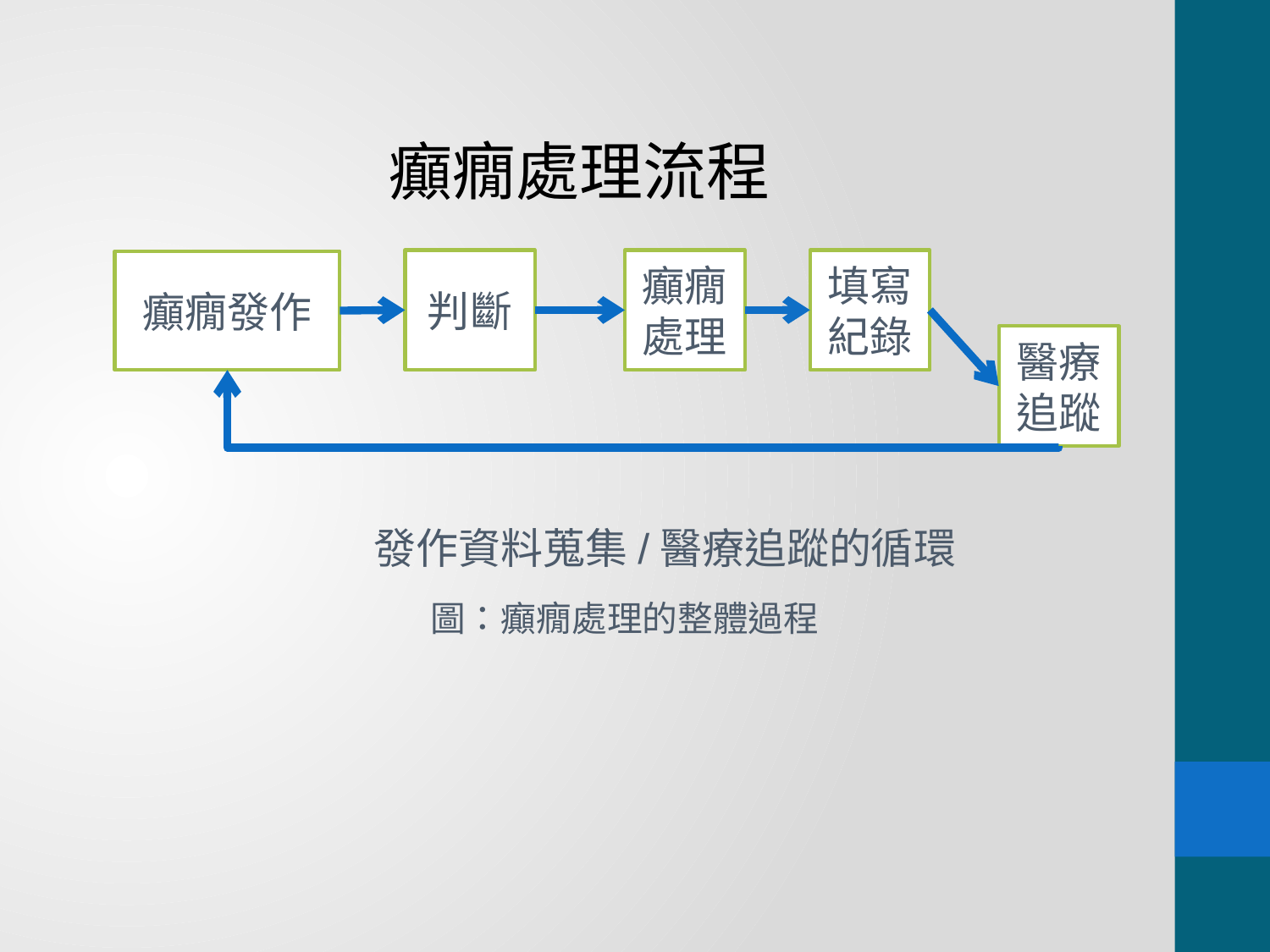

癲癇處理流程
判斷
癲癇處理
填寫紀錄
癲癇發作
醫療追蹤
發作資料蒐集/醫療追蹤的循環
圖：癲癇處理的整體過程